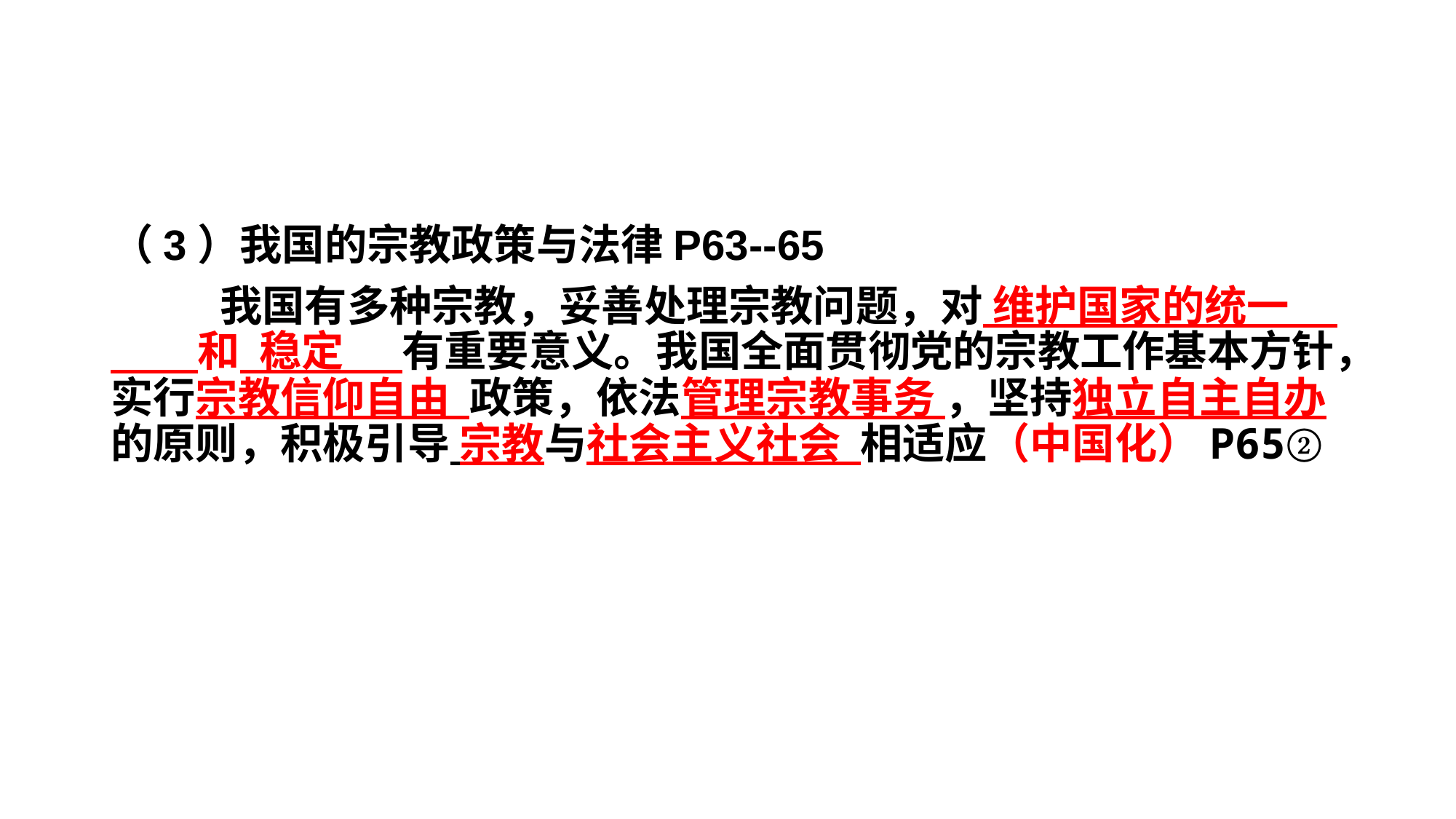

#
（3）我国的宗教政策与法律P63--65
	我国有多种宗教，妥善处理宗教问题，对 维护国家的统一               和  稳定      有重要意义。我国全面贯彻党的宗教工作基本方针，实行宗教信仰自由  政策，依法管理宗教事务 ，坚持独立自主自办的原则，积极引导 宗教与社会主义社会  相适应（中国化）P65②